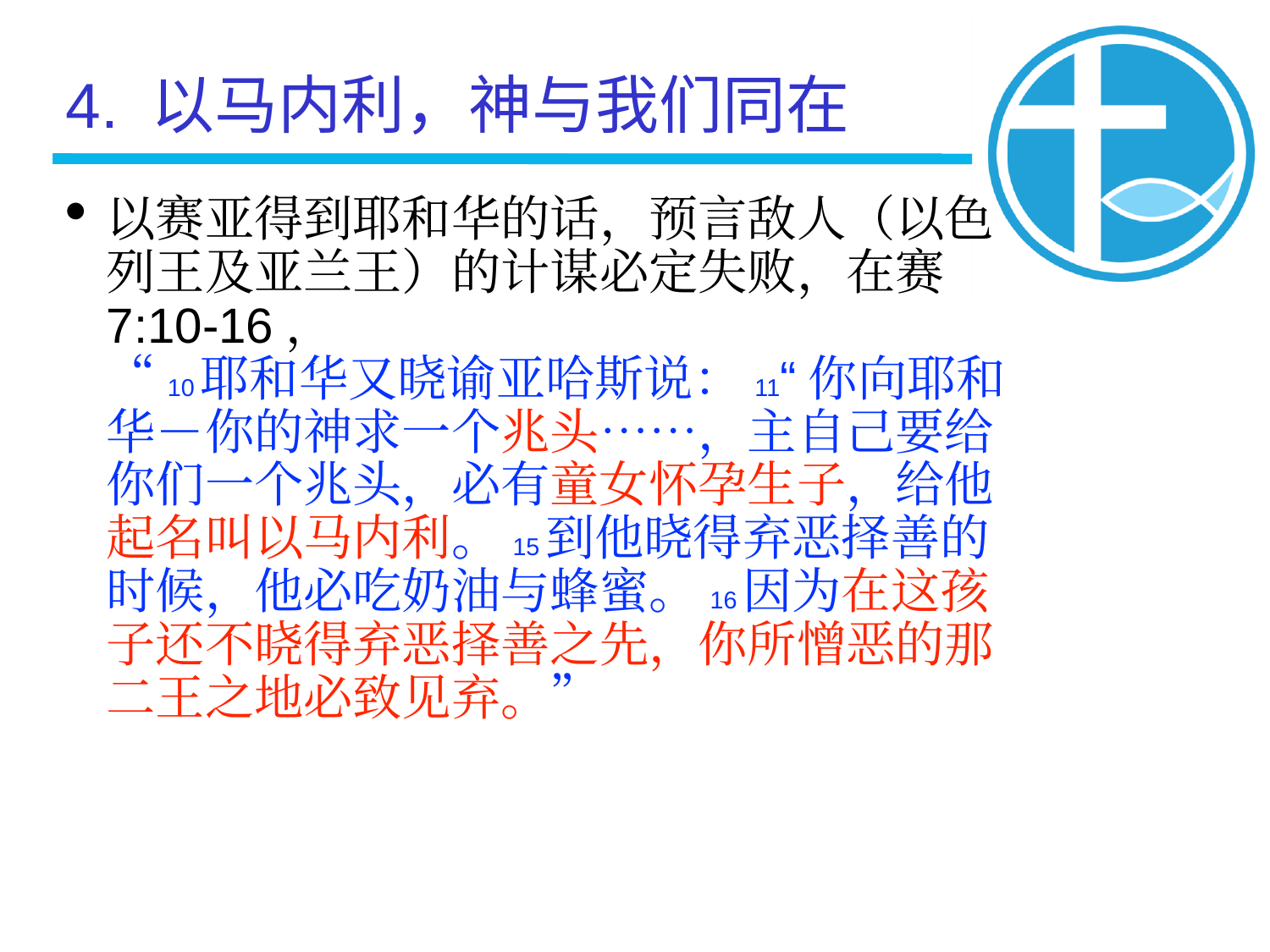

4. 以马内利，神与我们同在
以赛亚得到耶和华的话，预言敌人（以色列王及亚兰王）的计谋必定失败，在赛7:10-16，
“10耶和华又晓谕亚哈斯说：11“你向耶和华－你的神求一个兆头……，主自己要给你们一个兆头，必有童女怀孕生子，给他起名叫以马内利。15到他晓得弃恶择善的时候，他必吃奶油与蜂蜜。16因为在这孩子还不晓得弃恶择善之先，你所憎恶的那二王之地必致见弃。”